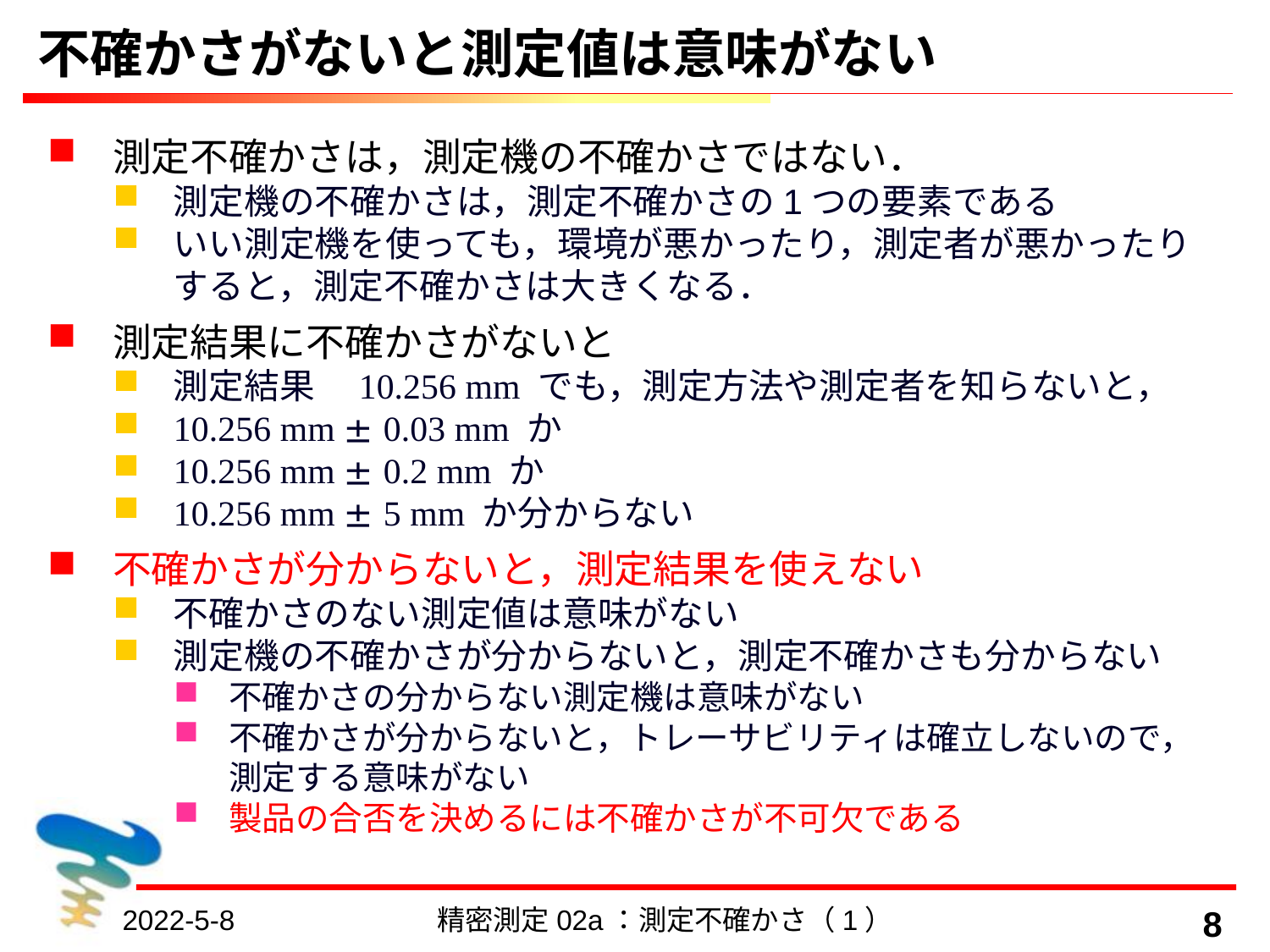

# 不確かさがないと測定値は意味がない
測定不確かさは，測定機の不確かさではない．
測定機の不確かさは，測定不確かさの1つの要素である
いい測定機を使っても，環境が悪かったり，測定者が悪かったりすると，測定不確かさは大きくなる．
測定結果に不確かさがないと
測定結果　10.256 mm でも，測定方法や測定者を知らないと，
10.256 mm ± 0.03 mm か
10.256 mm ± 0.2 mm か
10.256 mm ± 5 mm か分からない
不確かさが分からないと，測定結果を使えない
不確かさのない測定値は意味がない
測定機の不確かさが分からないと，測定不確かさも分からない
不確かさの分からない測定機は意味がない
不確かさが分からないと，トレーサビリティは確立しないので，測定する意味がない
製品の合否を決めるには不確かさが不可欠である
2022-5-8
精密測定02a：測定不確かさ（1）
8